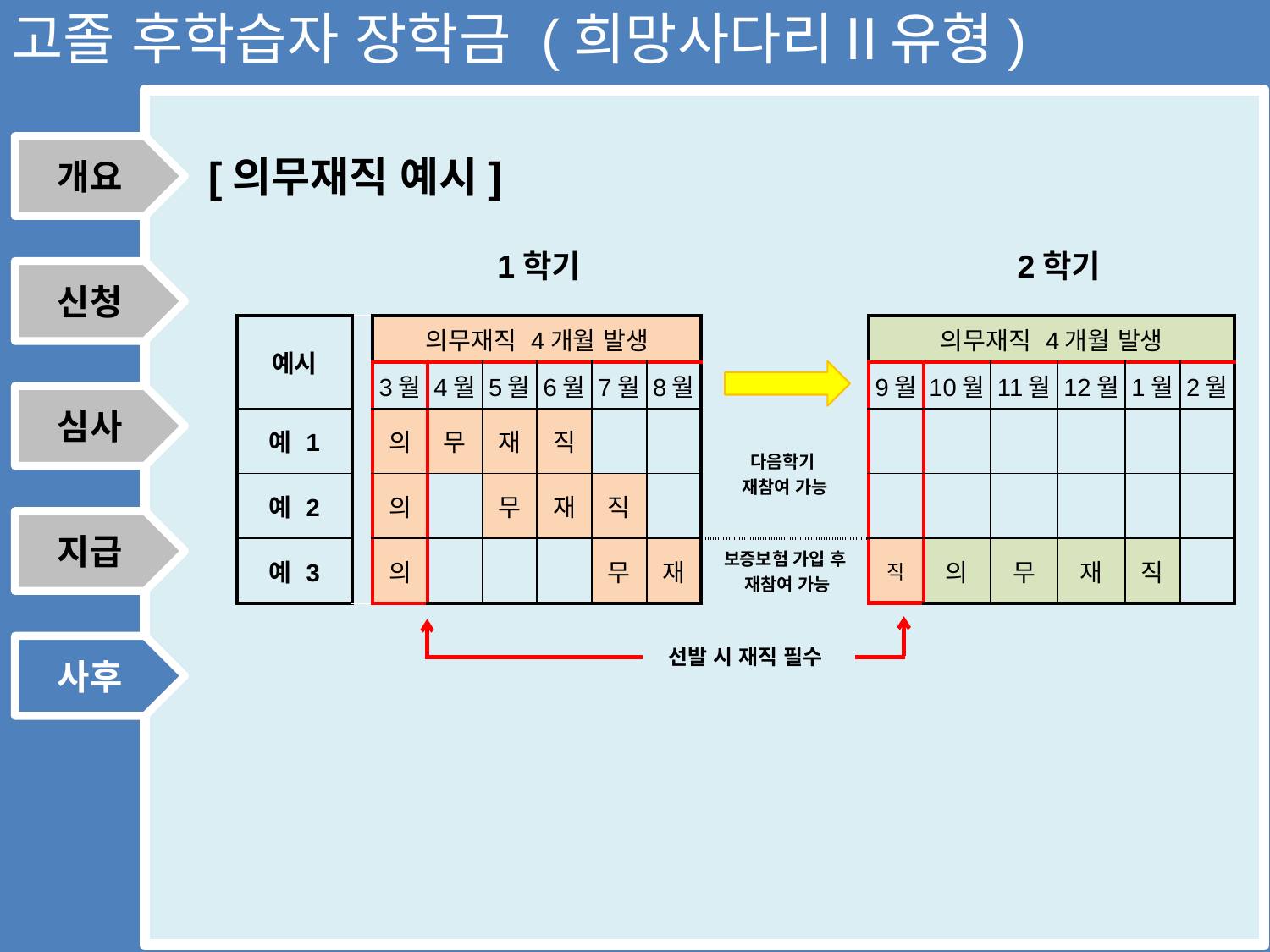

고졸 후학습자 장학금 (희망사다리Ⅱ유형)

개요
[의무재직 예시]
1학기
2학기
신청
| 예시 |  | 의무재직 4개월 발생 |  |  |  |  |  |  | 의무재직 4개월 발생 |  |  |  |  |  |
| --- | --- | --- | --- | --- | --- | --- | --- | --- | --- | --- | --- | --- | --- | --- |
|  |  | 3월 | 4월 | 5월 | 6월 | 7월 | 8월 |  | 9월 | 10월 | 11월 | 12월 | 1월 | 2월 |
| 예 1 |  | 의 | 무 | 재 | 직 |  |  | 다음학기 재참여 가능 |  |  |  |  |  |  |
| 예 2 |  | 의 |  | 무 | 재 | 직 |  |  |  |  |  |  |  |  |
| 예 3 |  | 의 |  |  |  | 무 | 재 | 보증보험 가입 후 재참여 가능 | 직 | 의 | 무 | 재 | 직 |  |

심사
지급
사후
선발 시 재직 필수